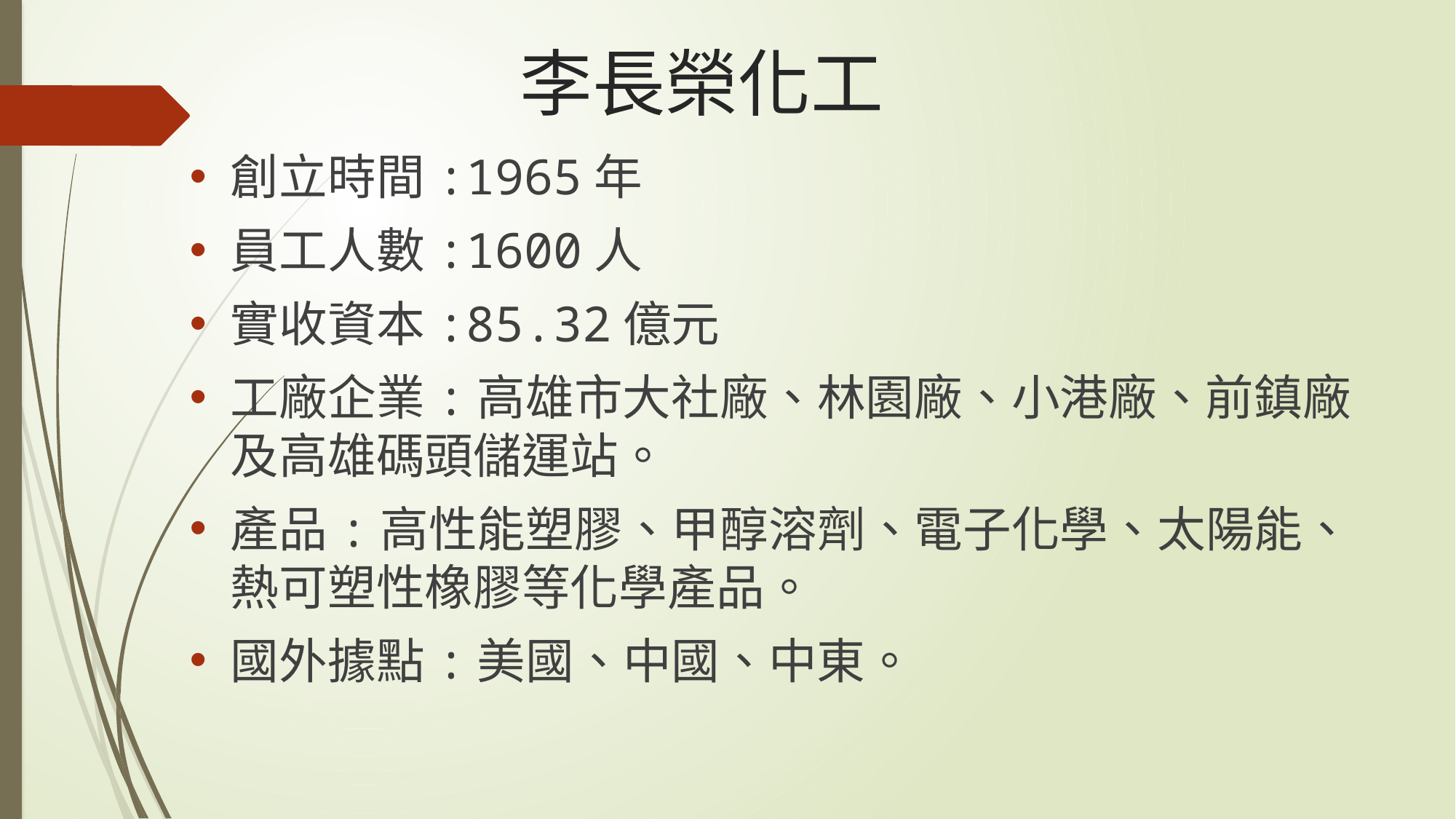

# 李長榮化工
創立時間:1965年
員工人數:1600人
實收資本:85.32億元
工廠企業:高雄市大社廠、林園廠、小港廠、前鎮廠及高雄碼頭儲運站。
產品:高性能塑膠、甲醇溶劑、電子化學、太陽能、熱可塑性橡膠等化學產品。
國外據點:美國、中國、中東。